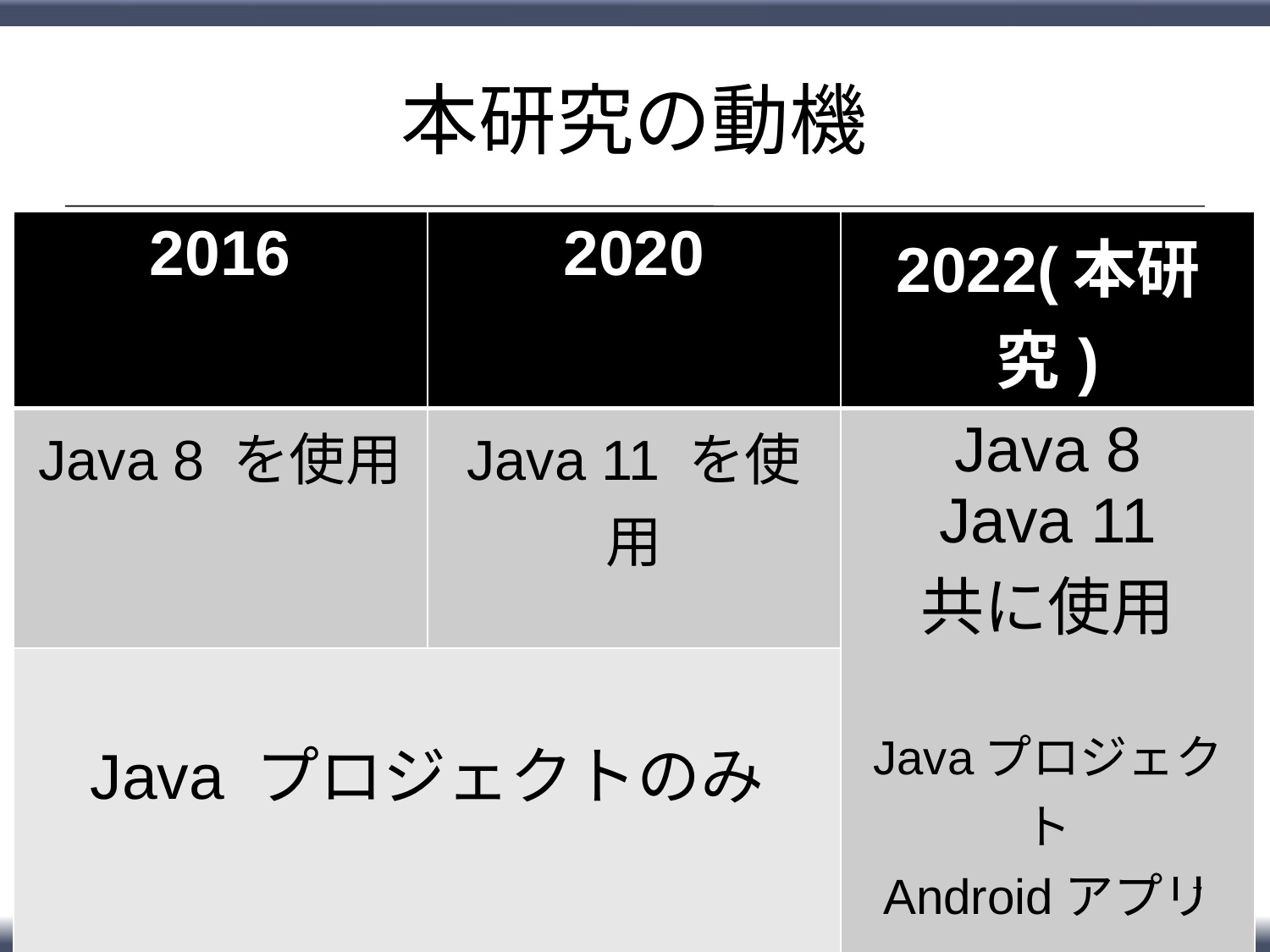

# 本研究の動機
| 2016 | 2020 | 2022(本研究) |
| --- | --- | --- |
| Java 8 を使用 | Java 11 を使用 | Java 8 Java 11 共に使用 Javaプロジェクト Androidアプリ |
| Java プロジェクトのみ |  |  |
7